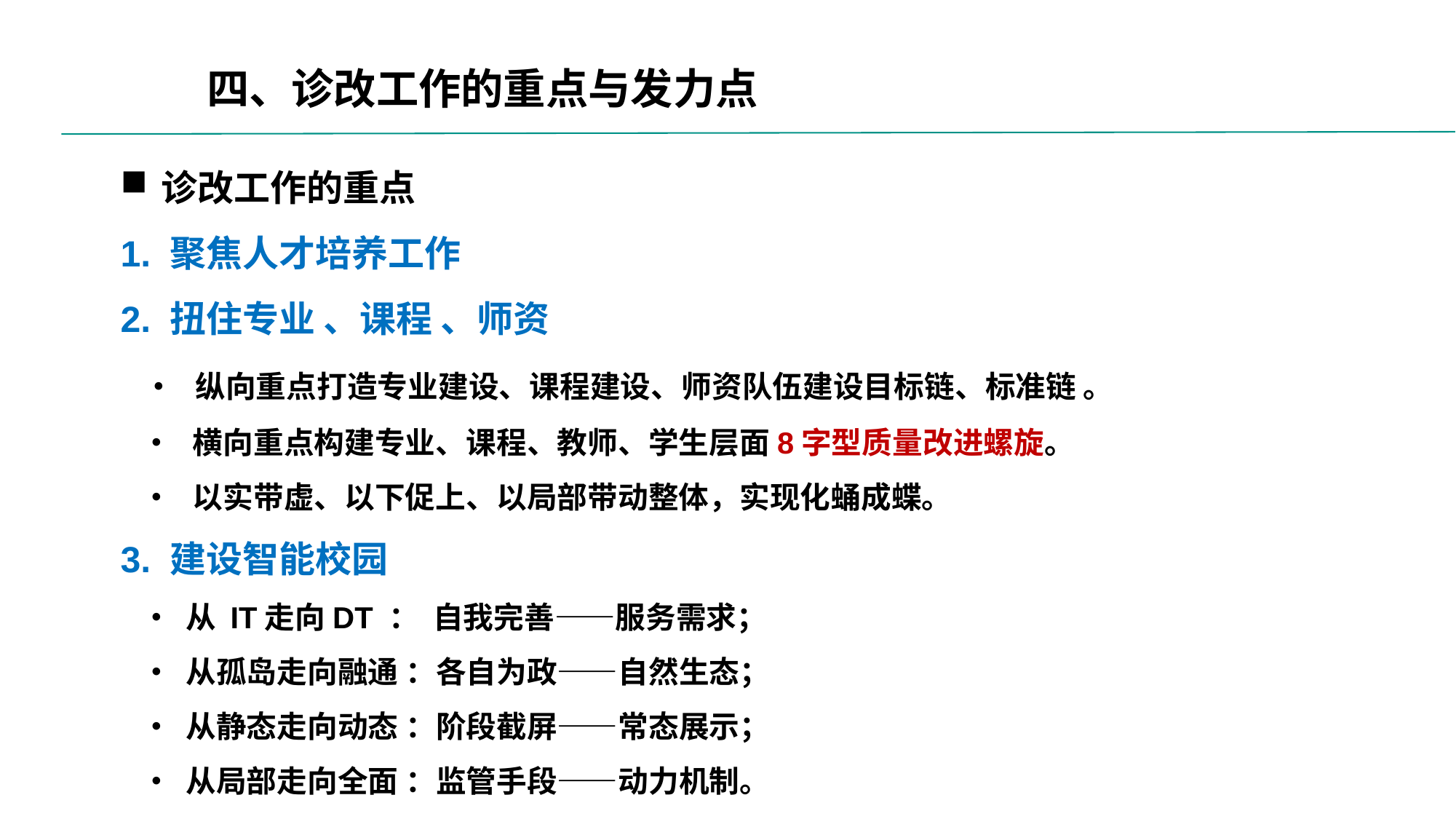

四、诊改工作的重点与发力点
诊改工作的重点
1. 聚焦人才培养工作
2. 扭住专业 、课程 、师资
   •  纵向重点打造专业建设、课程建设、师资队伍建设目标链、标准链 。
   •  横向重点构建专业、课程、教师、学生层面8字型质量改进螺旋。
   •  以实带虚、以下促上、以局部带动整体，实现化蛹成蝶。
3. 建设智能校园
   • 从 IT走向DT ：  自我完善——服务需求；
   • 从孤岛走向融通 ：各自为政——自然生态；
   • 从静态走向动态 ：阶段截屏——常态展示；
   • 从局部走向全面 ：监管手段——动力机制。